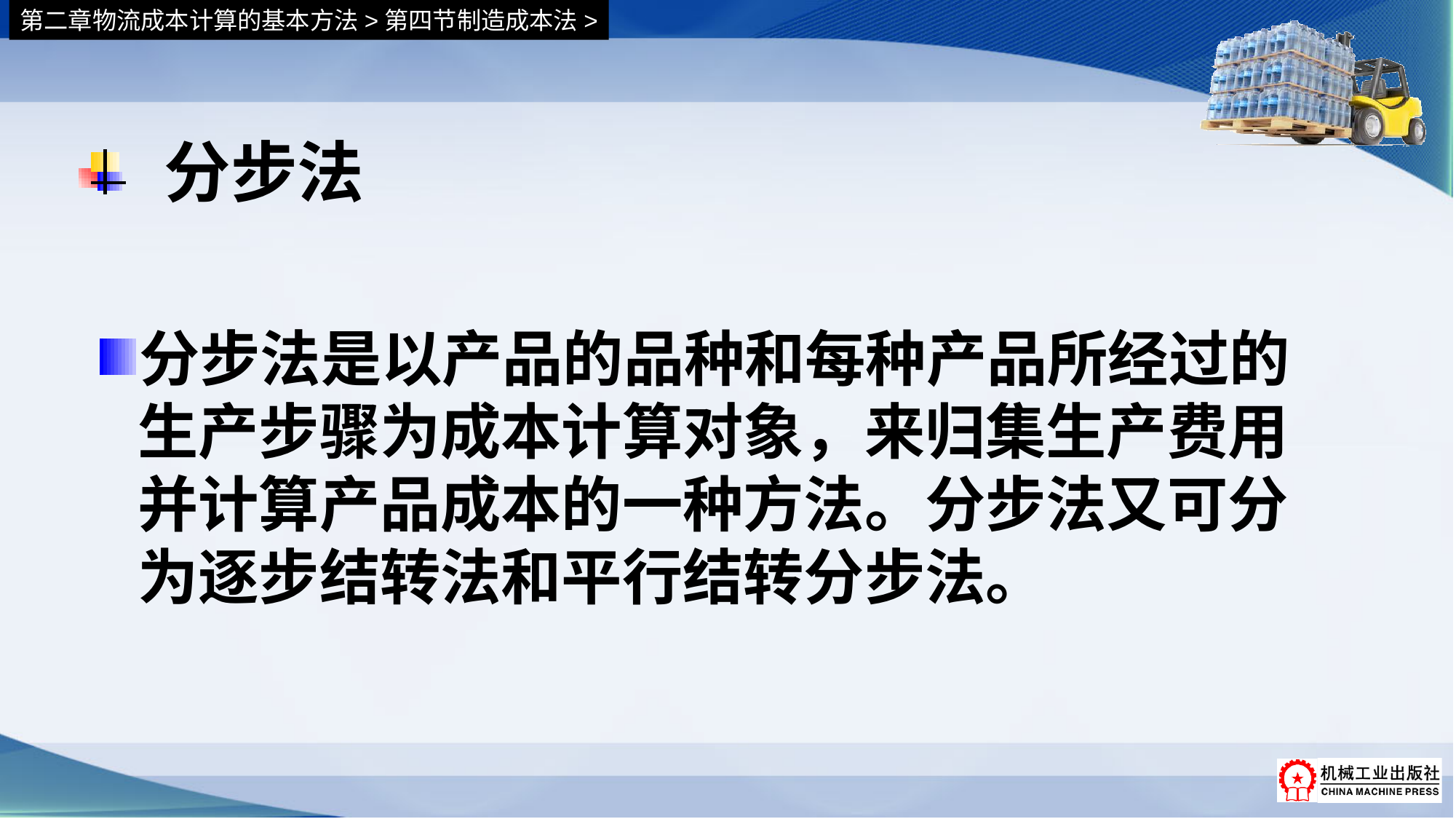

第二章物流成本计算的基本方法>第四节制造成本法>
# 分步法
分步法是以产品的品种和每种产品所经过的生产步骤为成本计算对象，来归集生产费用并计算产品成本的一种方法。分步法又可分为逐步结转法和平行结转分步法。